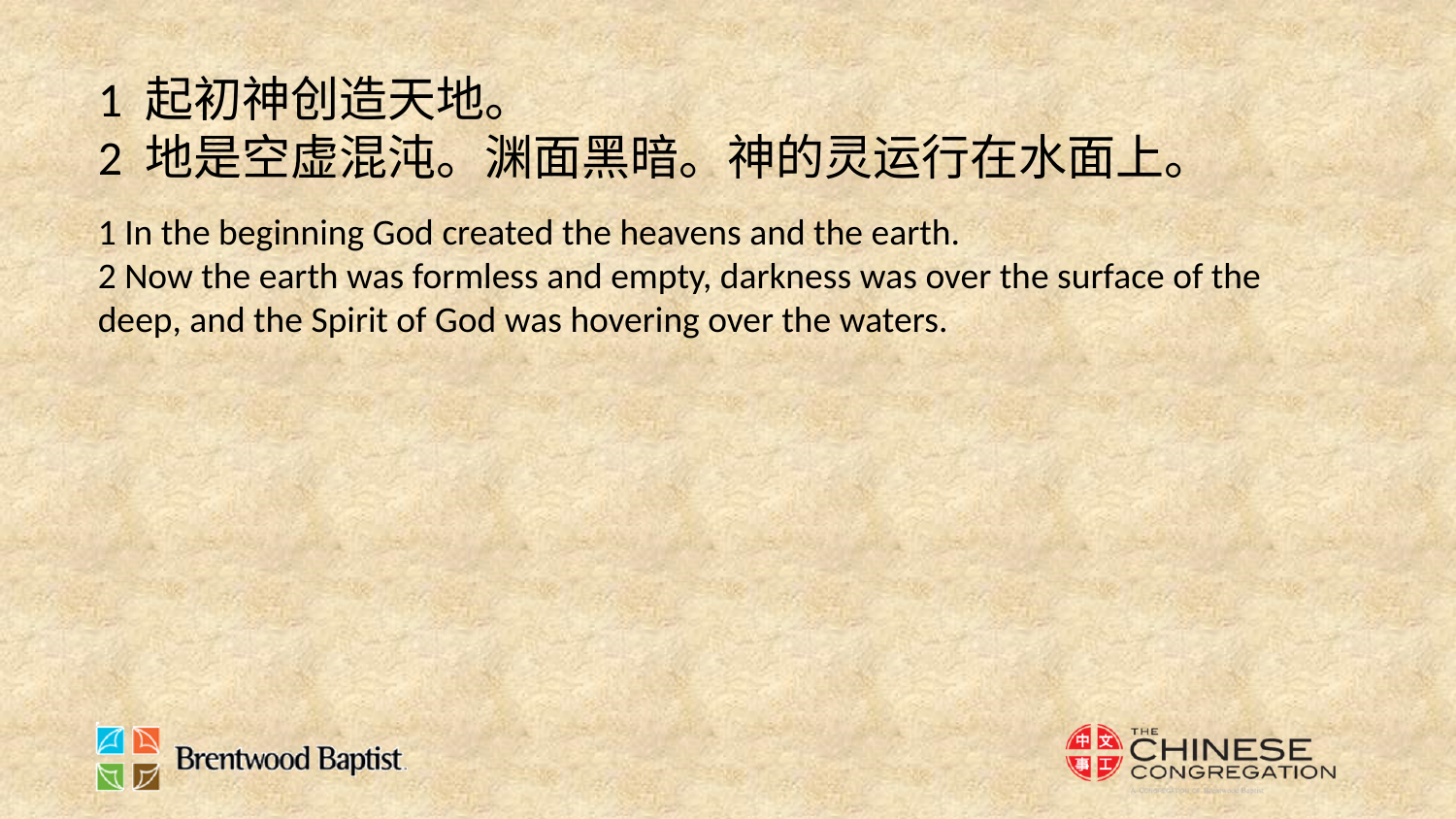

1 起初神创造天地。
2 地是空虚混沌。渊面黑暗。神的灵运行在水面上。

1 In the beginning God created the heavens and the earth.
2 Now the earth was formless and empty, darkness was over the surface of the deep, and the Spirit of God was hovering over the waters.